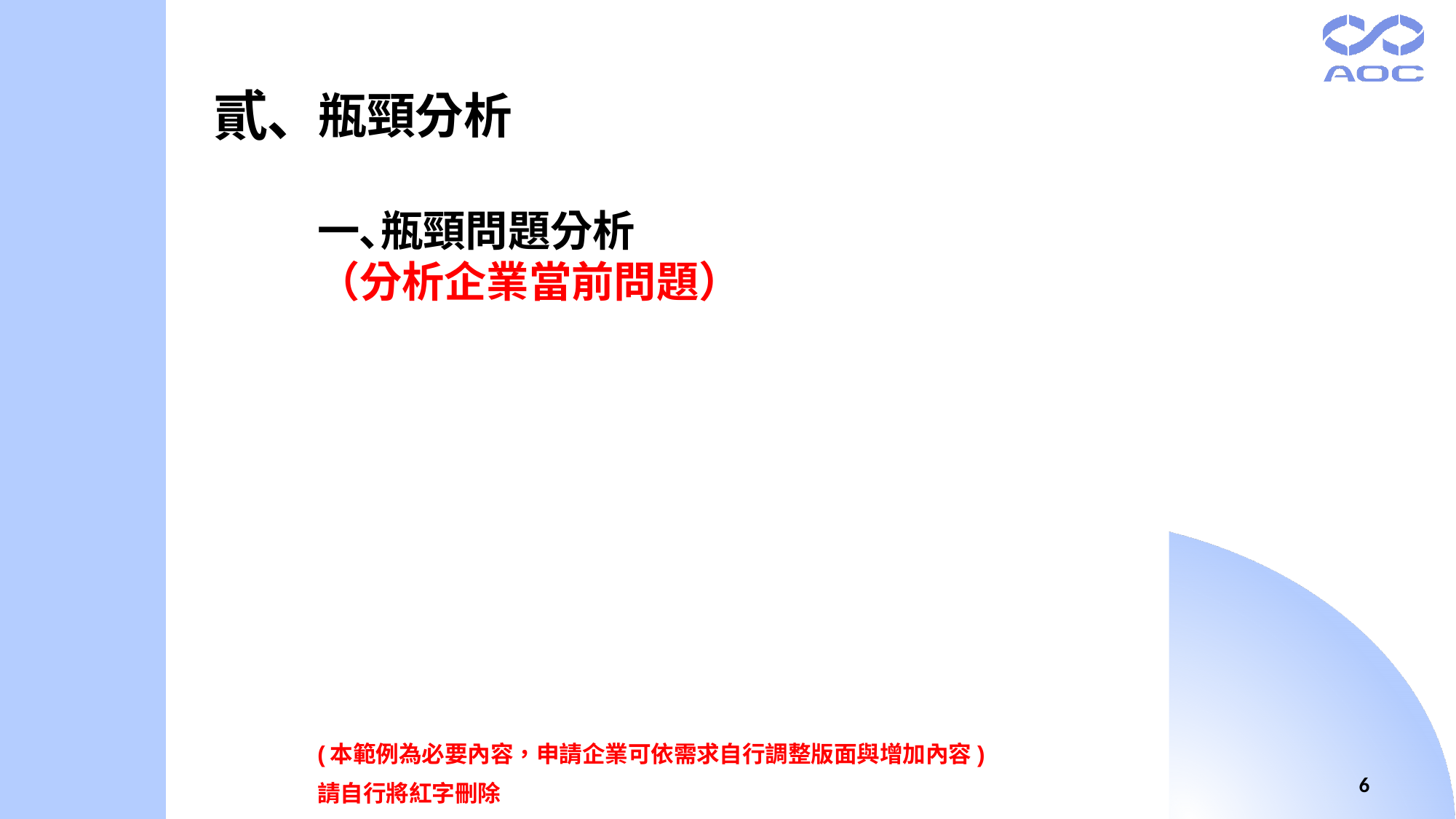

貳､
瓶頸分析
一､瓶頸問題分析
（分析企業當前問題）
(本範例為必要內容，申請企業可依需求自行調整版面與增加內容)
請自行將紅字刪除